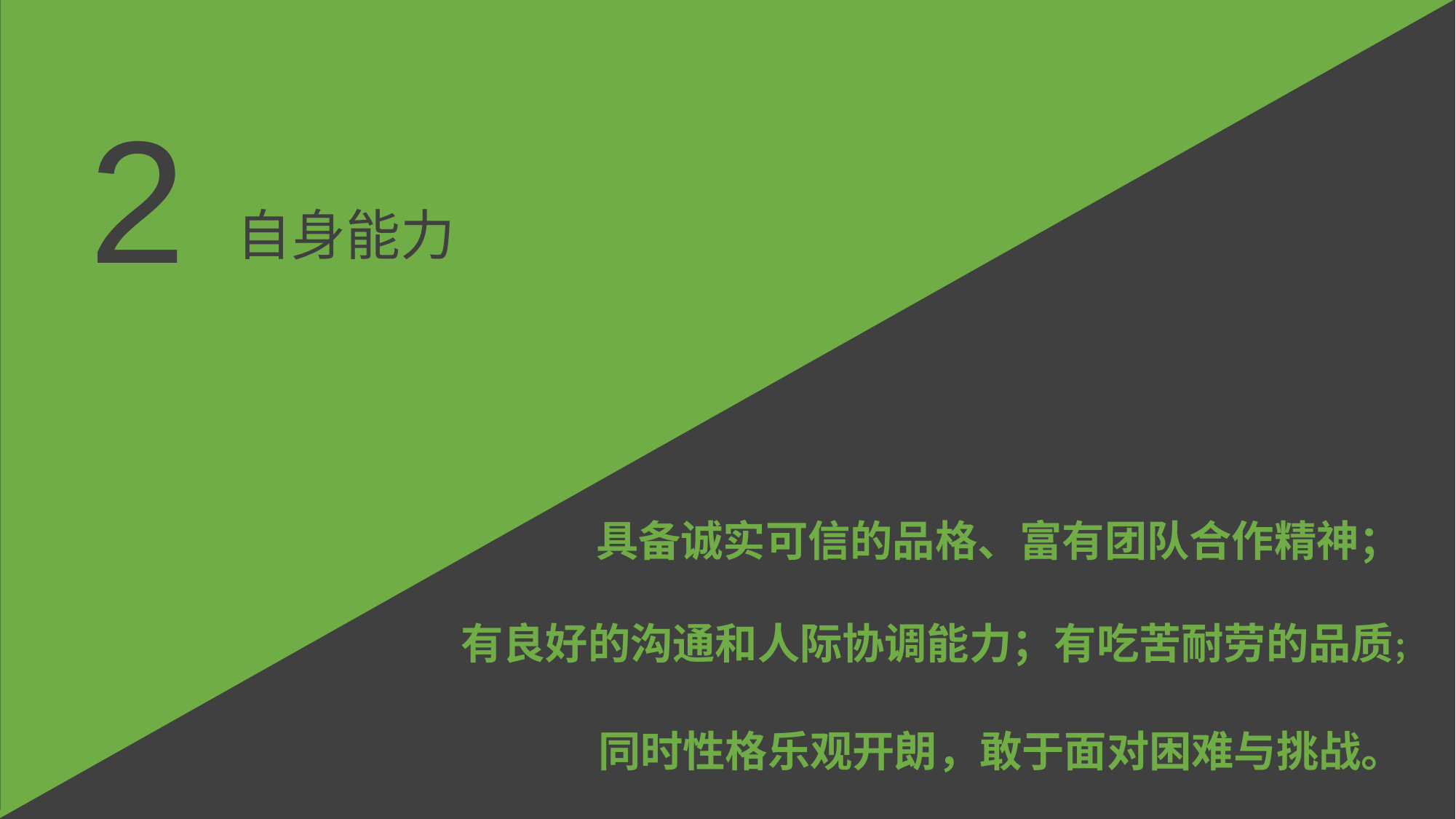

2
自身能力
具备诚实可信的品格、富有团队合作精神；
有良好的沟通和人际协调能力；有吃苦耐劳的品质；
同时性格乐观开朗，敢于面对困难与挑战。